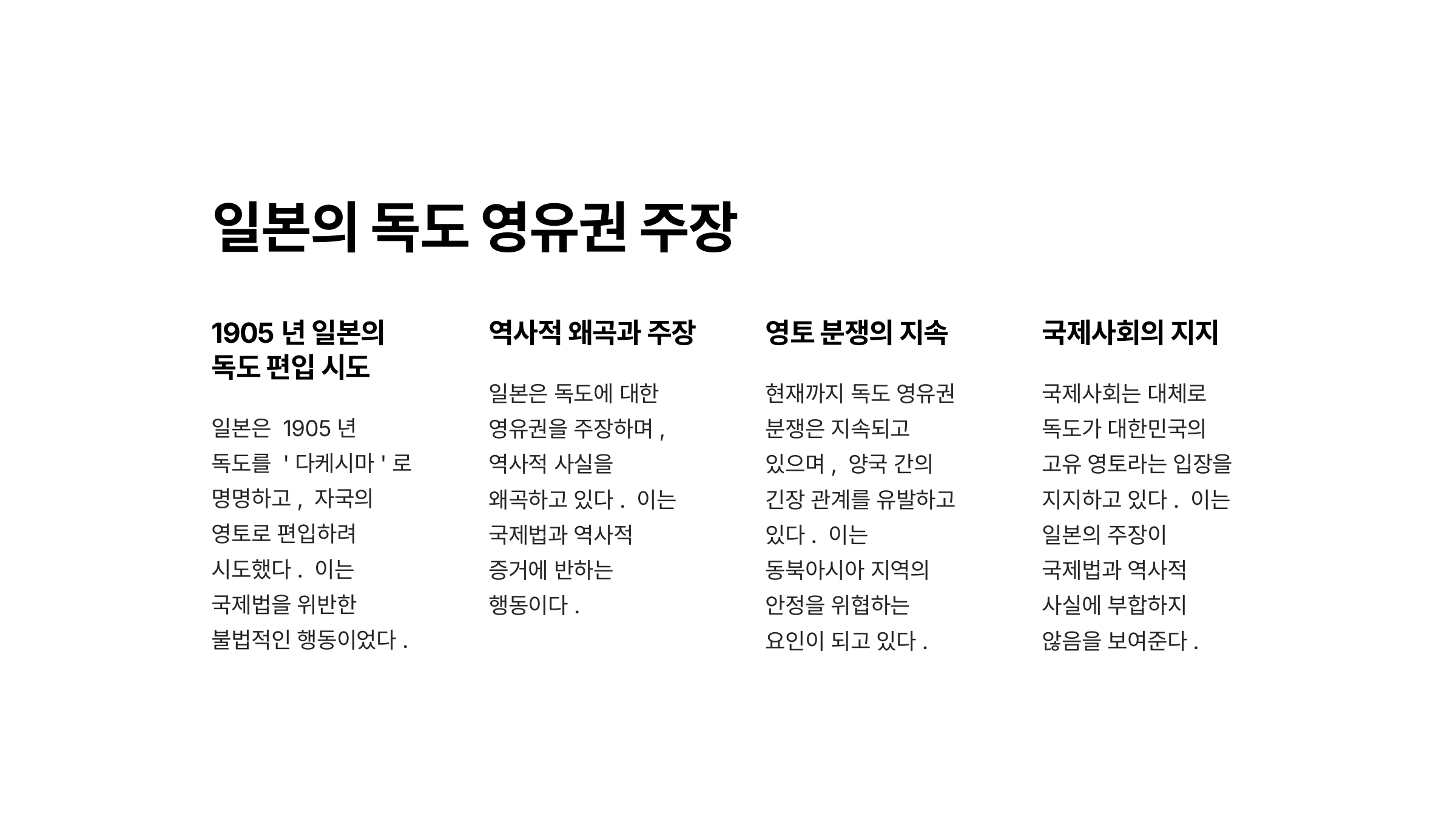

일본의 독도 영유권 주장
1905년 일본의 독도 편입 시도
역사적 왜곡과 주장
영토 분쟁의 지속
국제사회의 지지
일본은 독도에 대한 영유권을 주장하며, 역사적 사실을 왜곡하고 있다. 이는 국제법과 역사적 증거에 반하는 행동이다.
현재까지 독도 영유권 분쟁은 지속되고 있으며, 양국 간의 긴장 관계를 유발하고 있다. 이는 동북아시아 지역의 안정을 위협하는 요인이 되고 있다.
국제사회는 대체로 독도가 대한민국의 고유 영토라는 입장을 지지하고 있다. 이는 일본의 주장이 국제법과 역사적 사실에 부합하지 않음을 보여준다.
일본은 1905년 독도를 '다케시마'로 명명하고, 자국의 영토로 편입하려 시도했다. 이는 국제법을 위반한 불법적인 행동이었다.